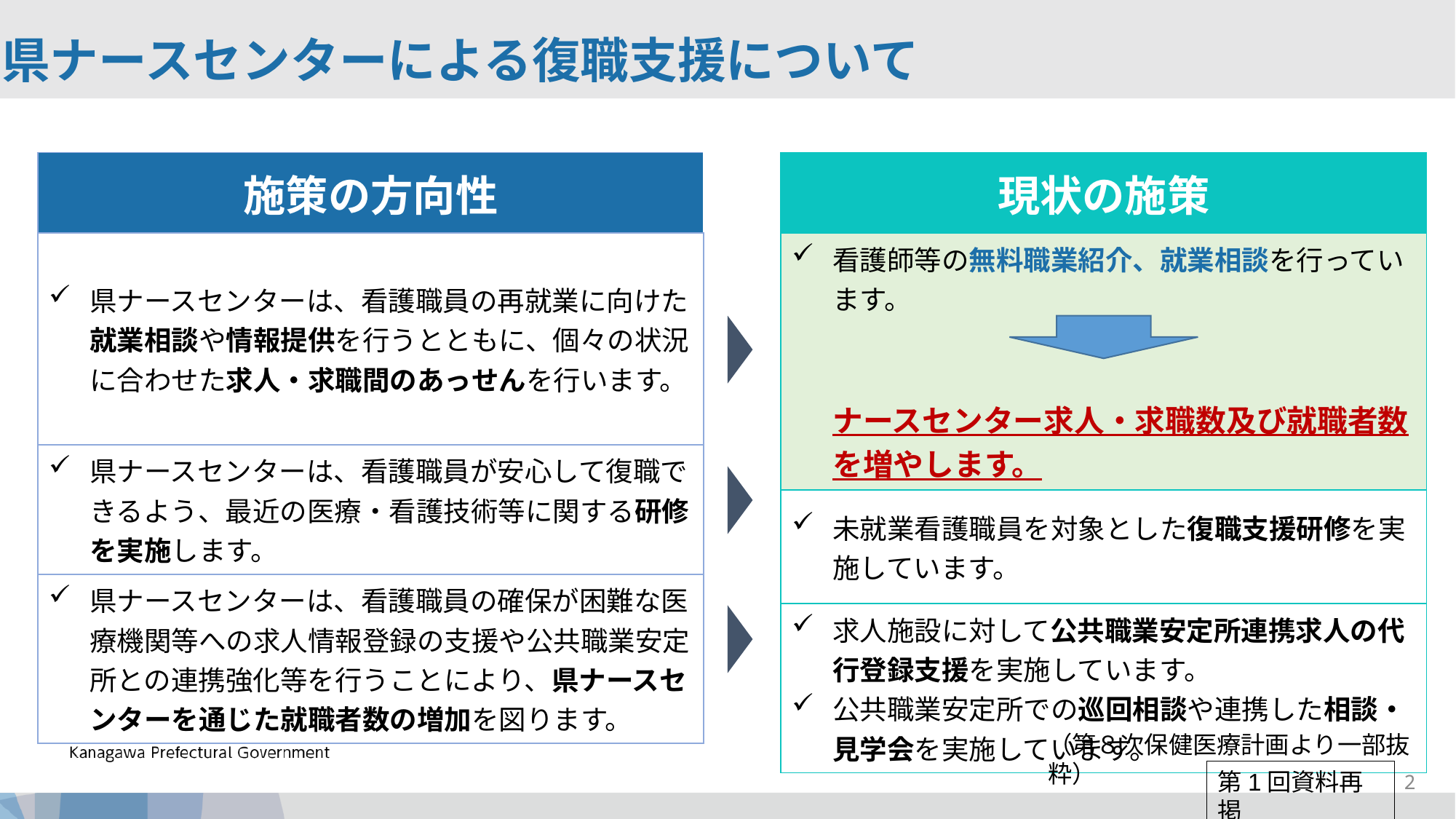

県ナースセンターによる復職支援について
| 施策の方向性 |
| --- |
| 県ナースセンターは、看護職員の再就業に向けた就業相談や情報提供を行うとともに、個々の状況に合わせた求人・求職間のあっせんを行います。 |
| 県ナースセンターは、看護職員が安心して復職できるよう、最近の医療・看護技術等に関する研修を実施します。 |
| 県ナースセンターは、看護職員の確保が困難な医療機関等への求人情報登録の支援や公共職業安定所との連携強化等を行うことにより、県ナースセンターを通じた就職者数の増加を図ります。 |
| 現状の施策 |
| --- |
| 看護師等の無料職業紹介、就業相談を行っています。 ナースセンター求人・求職数及び就職者数を増やします。 |
| 未就業看護職員を対象とした復職支援研修を実施しています。 |
| 求人施設に対して公共職業安定所連携求人の代行登録支援を実施しています。 公共職業安定所での巡回相談や連携した相談・見学会を実施しています。 |

（第８次保健医療計画より一部抜粋）
2
第1回資料再掲